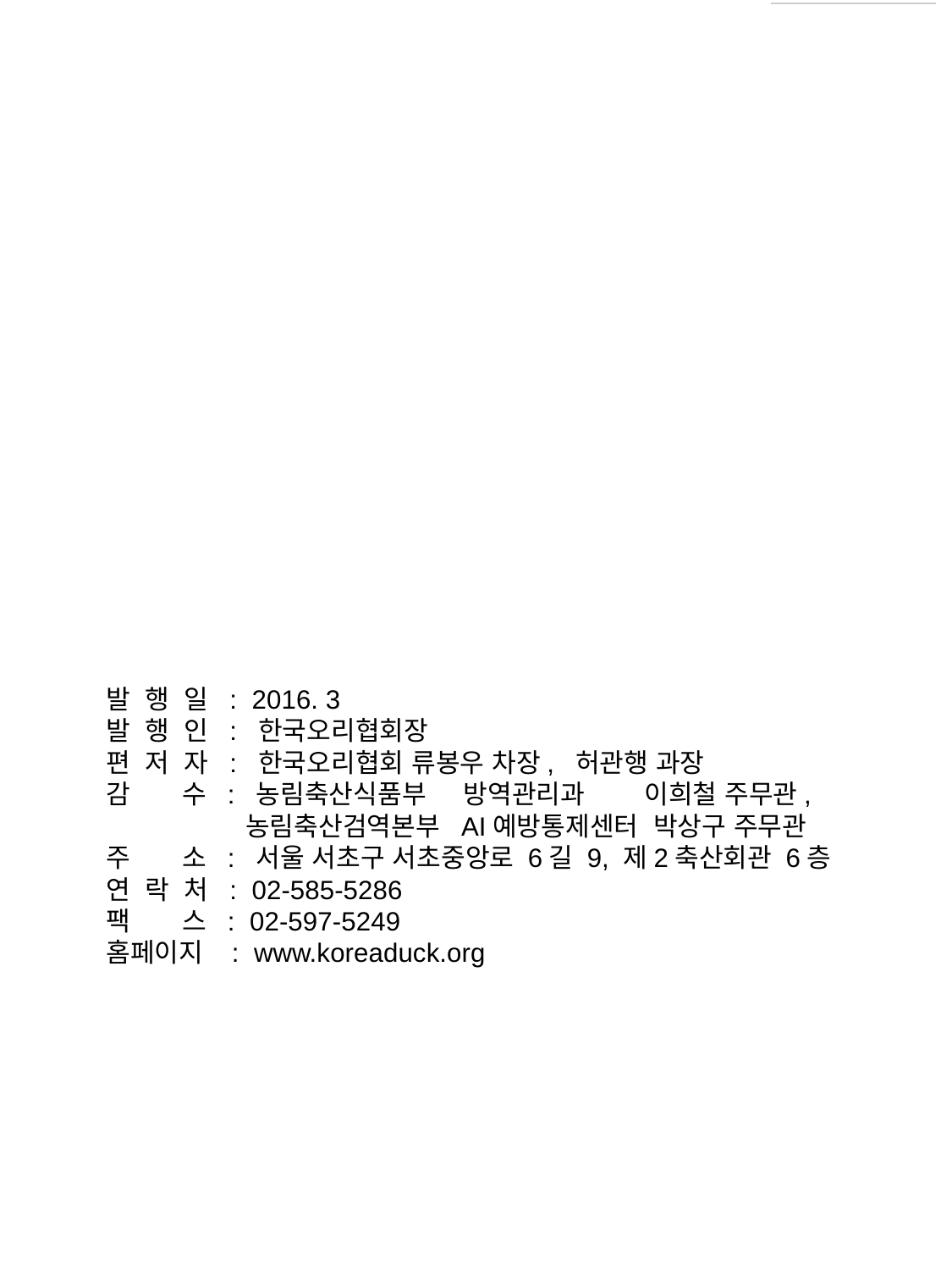

발  행  일  :  2016. 3
발  행  인  :  한국오리협회장
편  저  자  :  한국오리협회 류봉우 차장,  허관행 과장
감       수  :  농림축산식품부     방역관리과        이희철 주무관,
                  농림축산검역본부  AI예방통제센터  박상구 주무관
주       소  :  서울 서초구 서초중앙로 6길 9, 제2축산회관 6층
연  락  처  :  02-585-5286
팩       스  :  02-597-5249
홈페이지   :  www.koreaduck.org